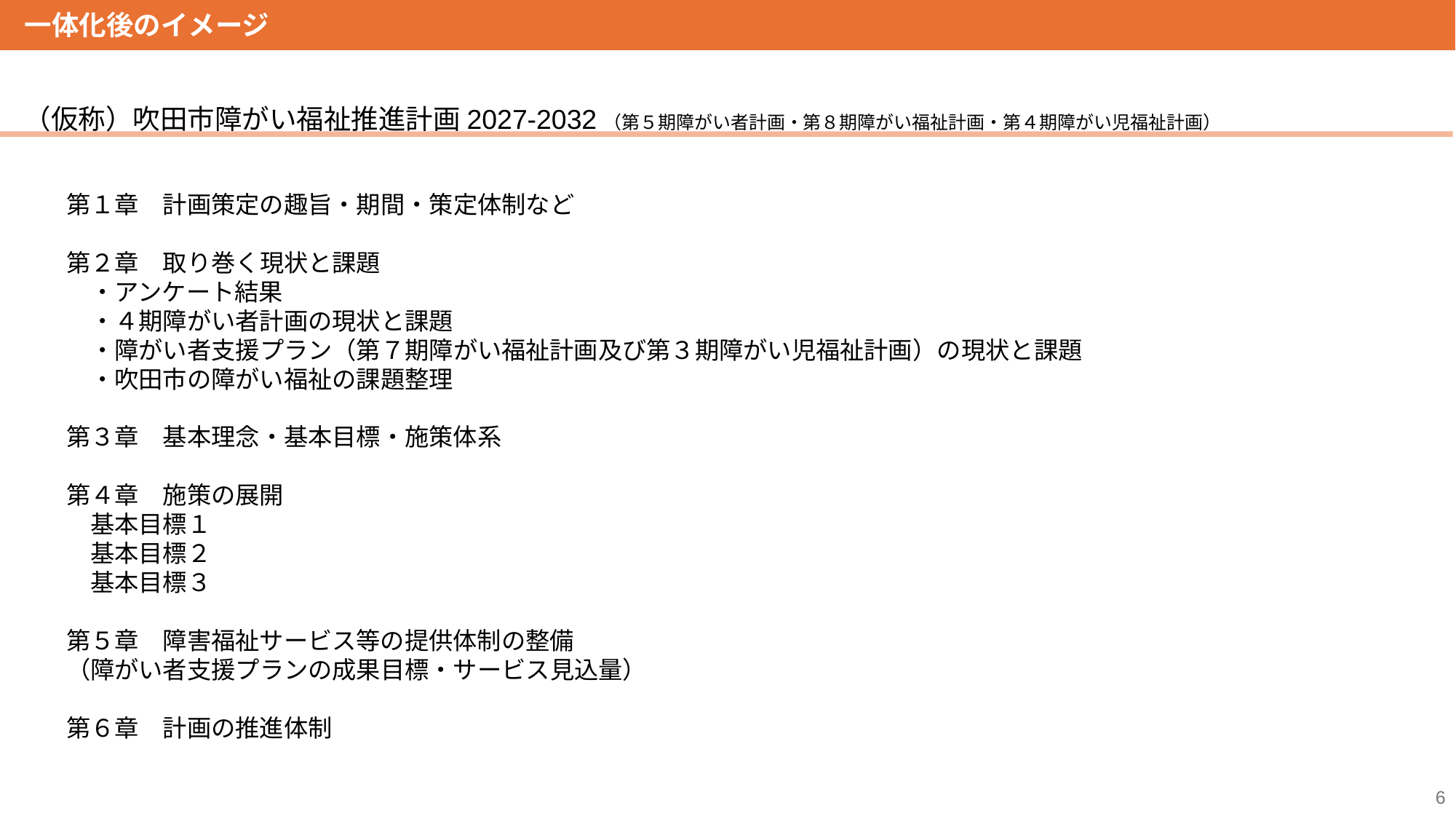

一体化後のイメージ
（仮称）吹田市障がい福祉推進計画2027-2032（第５期障がい者計画・第８期障がい福祉計画・第４期障がい児福祉計画）

第１章　計画策定の趣旨・期間・策定体制など

第２章　取り巻く現状と課題
　・アンケート結果
　・４期障がい者計画の現状と課題
　・障がい者支援プラン（第７期障がい福祉計画及び第３期障がい児福祉計画）の現状と課題
　・吹田市の障がい福祉の課題整理

第３章　基本理念・基本目標・施策体系

第４章　施策の展開
　基本目標１
　基本目標２
　基本目標３

第５章　障害福祉サービス等の提供体制の整備
（障がい者支援プランの成果目標・サービス見込量）

第６章　計画の推進体制
6